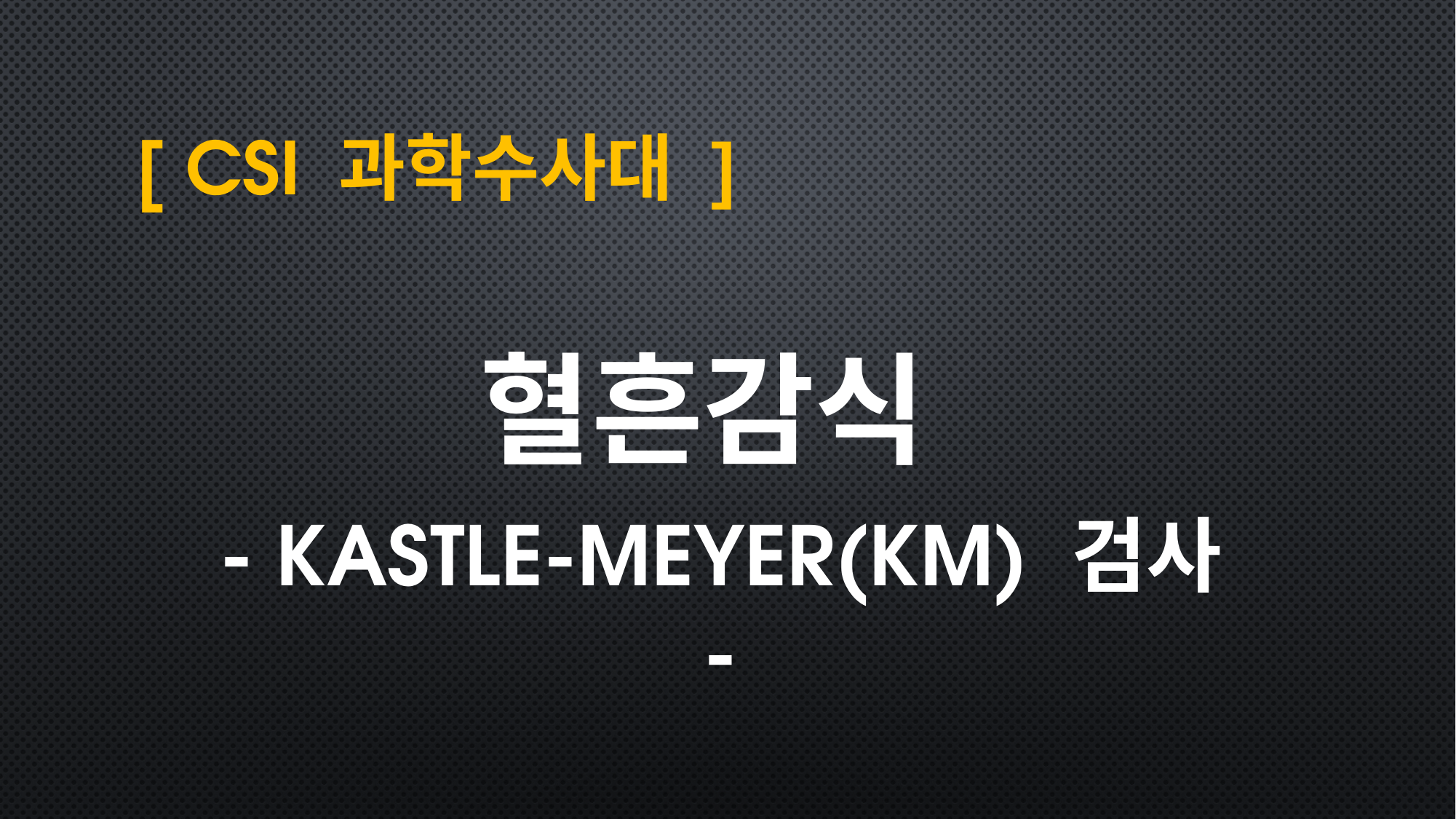

# [ CSI 과학수사대 ]
혈흔감식
- Kastle-Meyer(KM) 검사 -